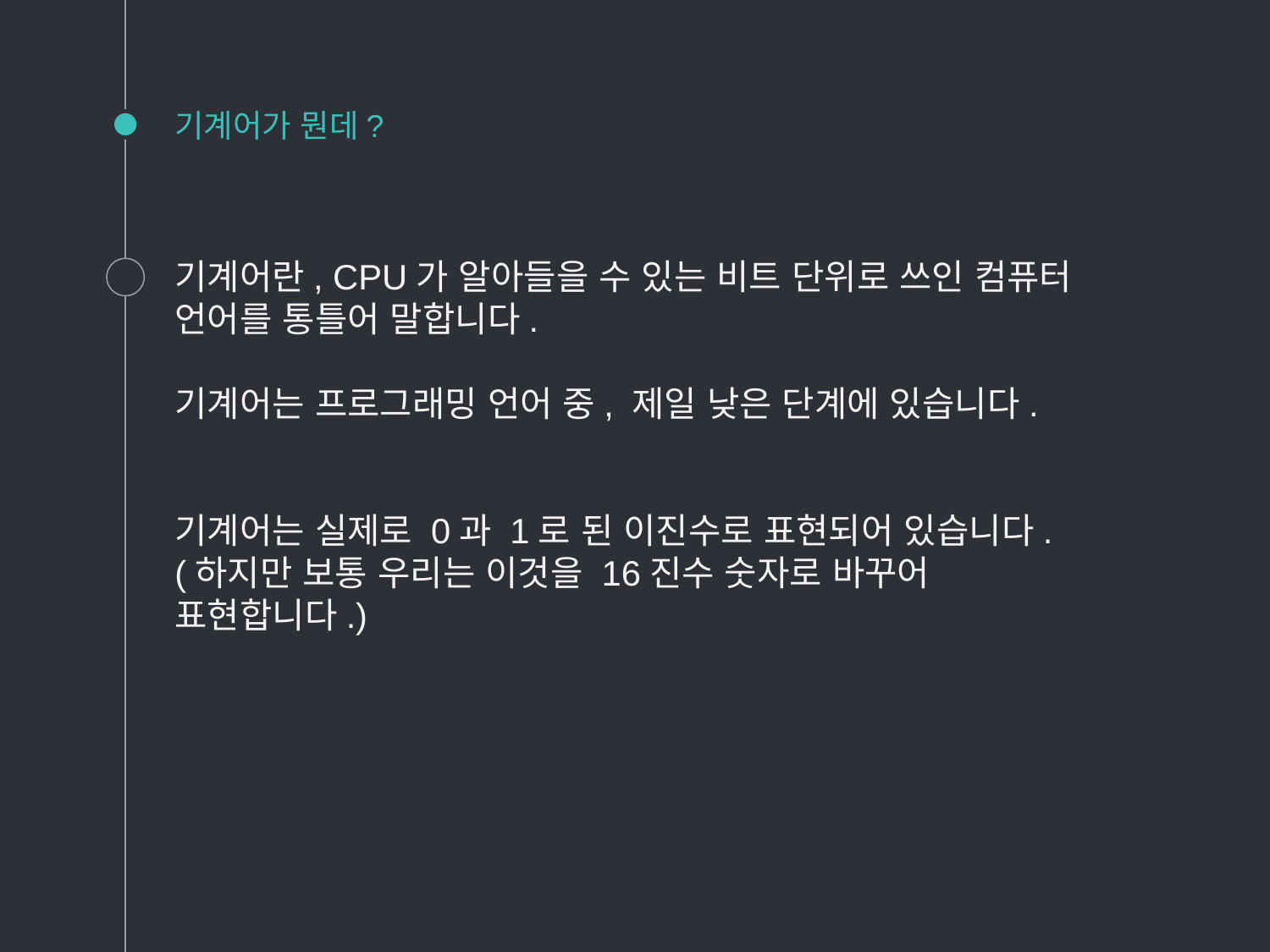

# 기계어가 뭔데?
기계어란, CPU가 알아들을 수 있는 비트 단위로 쓰인 컴퓨터 언어를 통틀어 말합니다.

기계어는 프로그래밍 언어 중, 제일 낮은 단계에 있습니다.

기계어는 실제로 0과 1로 된 이진수로 표현되어 있습니다. (하지만 보통 우리는 이것을 16진수 숫자로 바꾸어 표현합니다.)